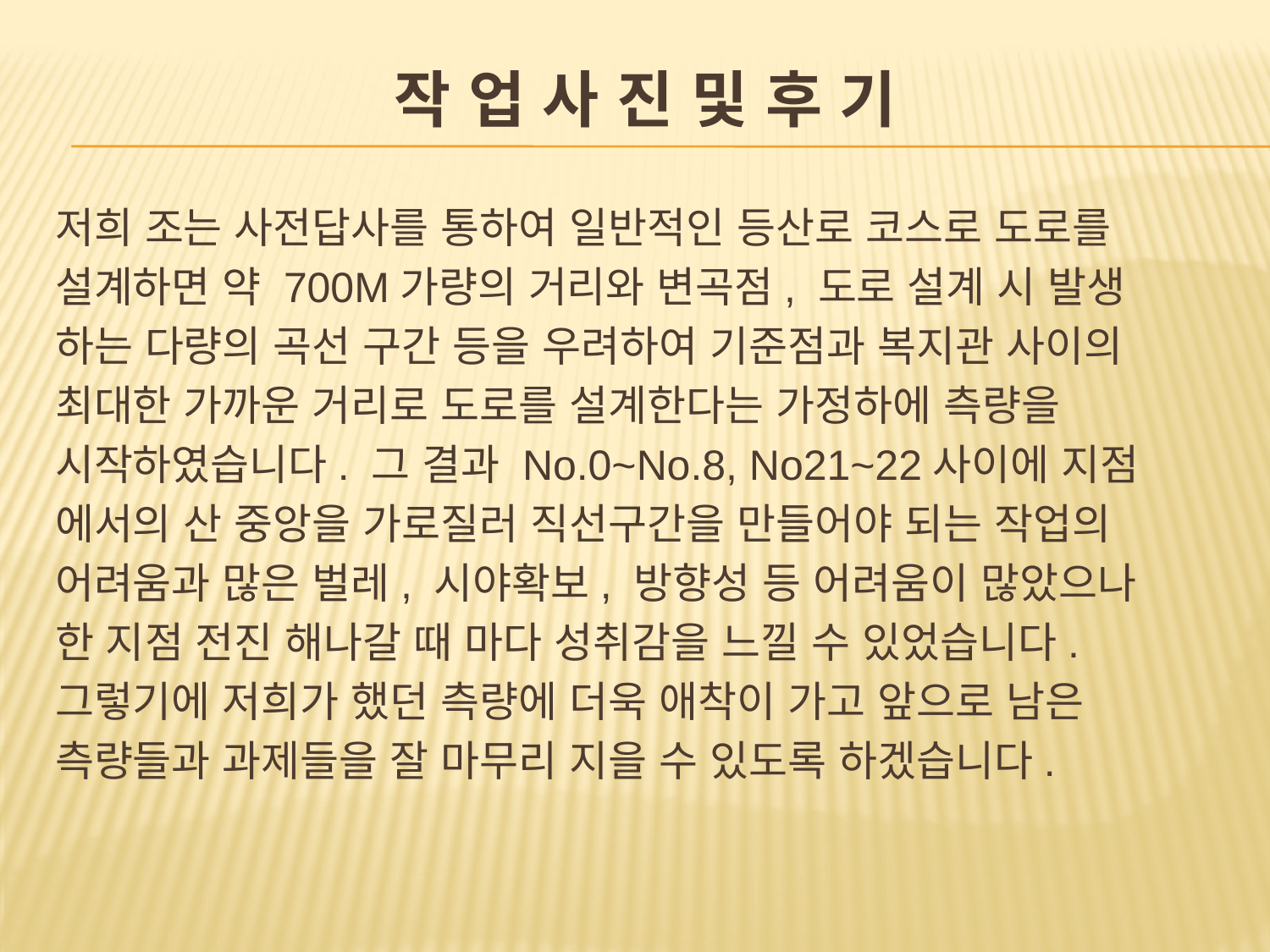

# 작 업 사 진 및 후 기
저희 조는 사전답사를 통하여 일반적인 등산로 코스로 도로를
설계하면 약 700M가량의 거리와 변곡점, 도로 설계 시 발생
하는 다량의 곡선 구간 등을 우려하여 기준점과 복지관 사이의
최대한 가까운 거리로 도로를 설계한다는 가정하에 측량을
시작하였습니다. 그 결과 No.0~No.8, No21~22사이에 지점
에서의 산 중앙을 가로질러 직선구간을 만들어야 되는 작업의
어려움과 많은 벌레, 시야확보, 방향성 등 어려움이 많았으나
한 지점 전진 해나갈 때 마다 성취감을 느낄 수 있었습니다.
그렇기에 저희가 했던 측량에 더욱 애착이 가고 앞으로 남은
측량들과 과제들을 잘 마무리 지을 수 있도록 하겠습니다.